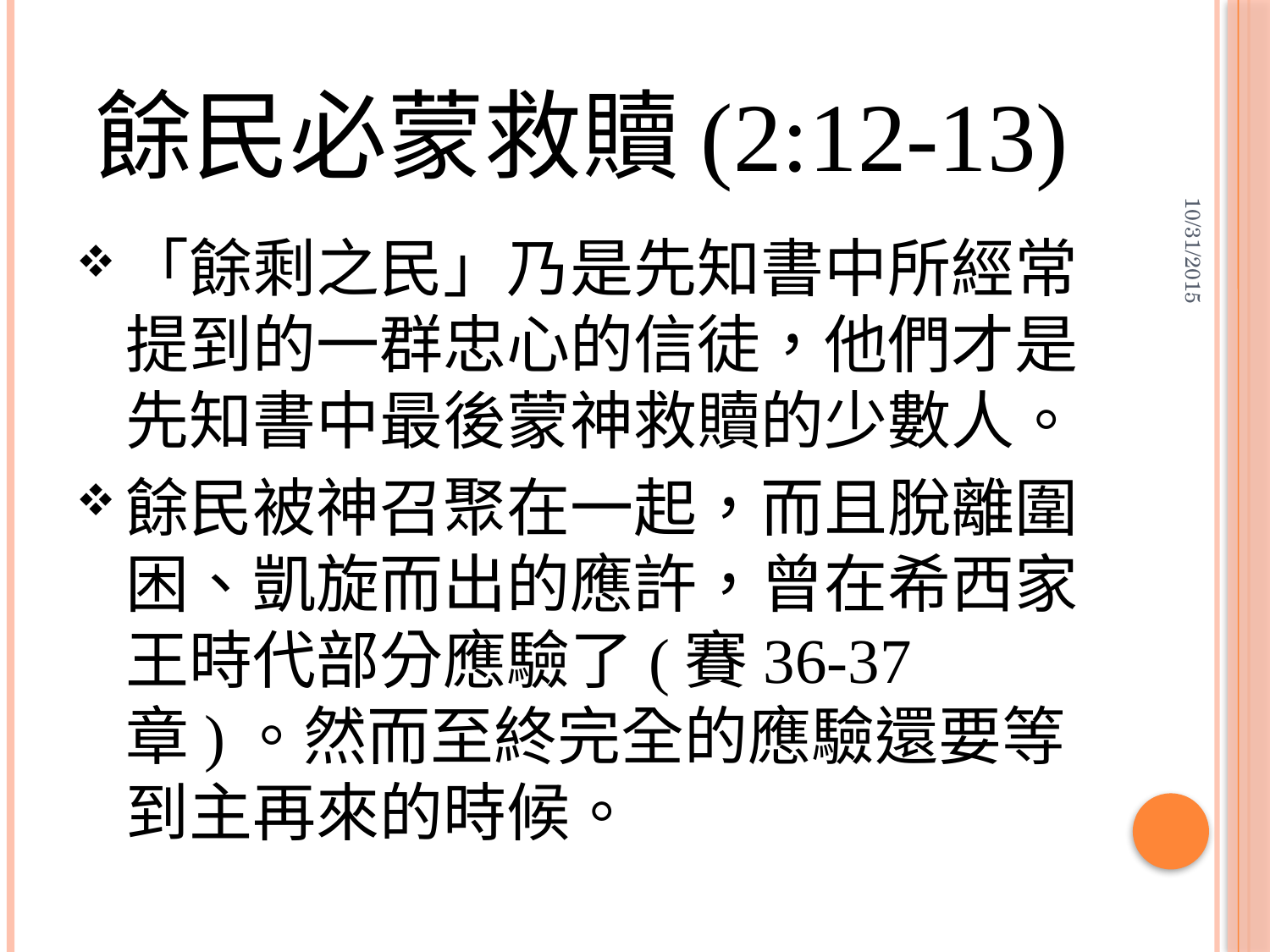

# 餘民必蒙救贖(2:12-13)
10/31/2015
「餘剩之民」乃是先知書中所經常提到的一群忠心的信徒，他們才是先知書中最後蒙神救贖的少數人。
餘民被神召聚在一起，而且脫離圍困、凱旋而出的應許，曾在希西家王時代部分應驗了(賽36-37章)。然而至終完全的應驗還要等到主再來的時候。